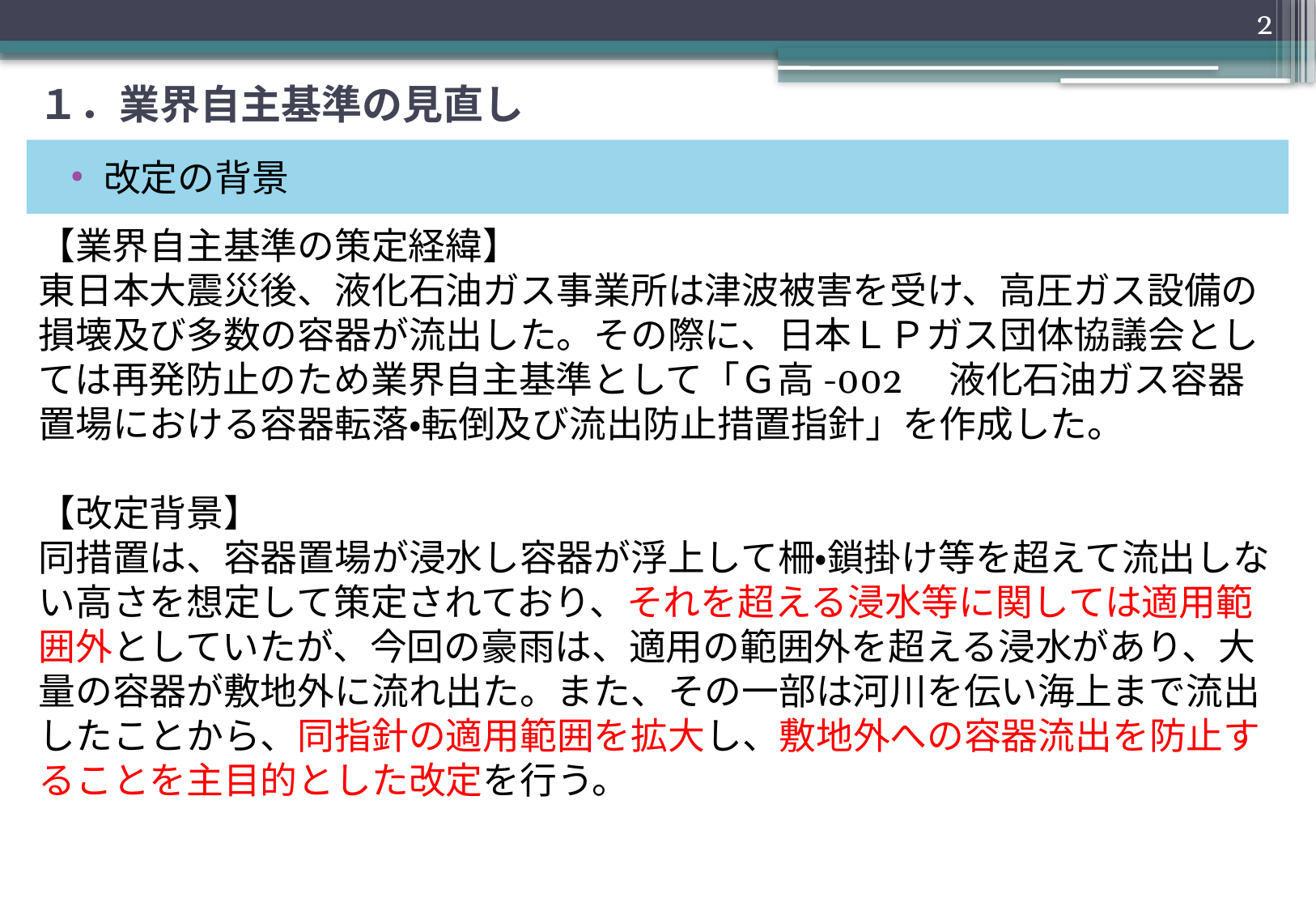

2
# １．業界自主基準の見直し
改定の背景
【業界自主基準の策定経緯】
東日本大震災後、液化石油ガス事業所は津波被害を受け、高圧ガス設備の損壊及び多数の容器が流出した。その際に、日本ＬＰガス団体協議会としては再発防止のため業界自主基準として「Ｇ高-002　液化石油ガス容器置場における容器転落・転倒及び流出防止措置指針」を作成した。

【改定背景】
同措置は、容器置場が浸水し容器が浮上して柵・鎖掛け等を超えて流出しない高さを想定して策定されており、それを超える浸水等に関しては適用範囲外としていたが、今回の豪雨は、適用の範囲外を超える浸水があり、大量の容器が敷地外に流れ出た。また、その一部は河川を伝い海上まで流出したことから、同指針の適用範囲を拡大し、敷地外への容器流出を防止することを主目的とした改定を行う。